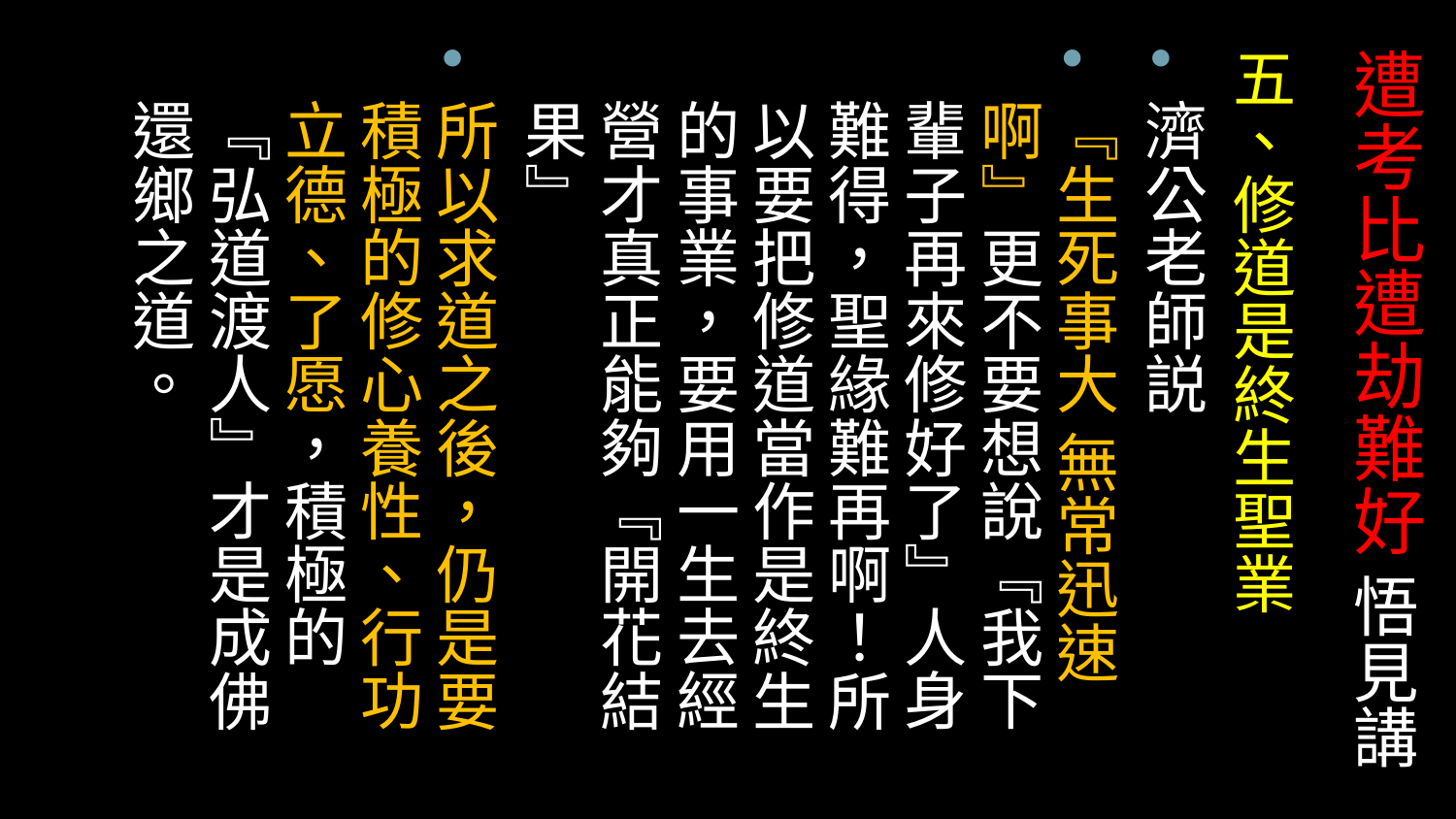

# 遭考比遭劫難好 悟見講
五、修道是終生聖業
濟公老師説
『生死事大 無常迅速啊』更不要想說『我下輩子再來修好了』人身難得，聖緣難再啊！所以要把修道當作是終生的事業，要用一生去經營才真正能夠『開花結果』
所以求道之後，仍是要積極的修心養性、行功立德、了愿，積極的『弘道渡人』才是成佛還鄉之道。